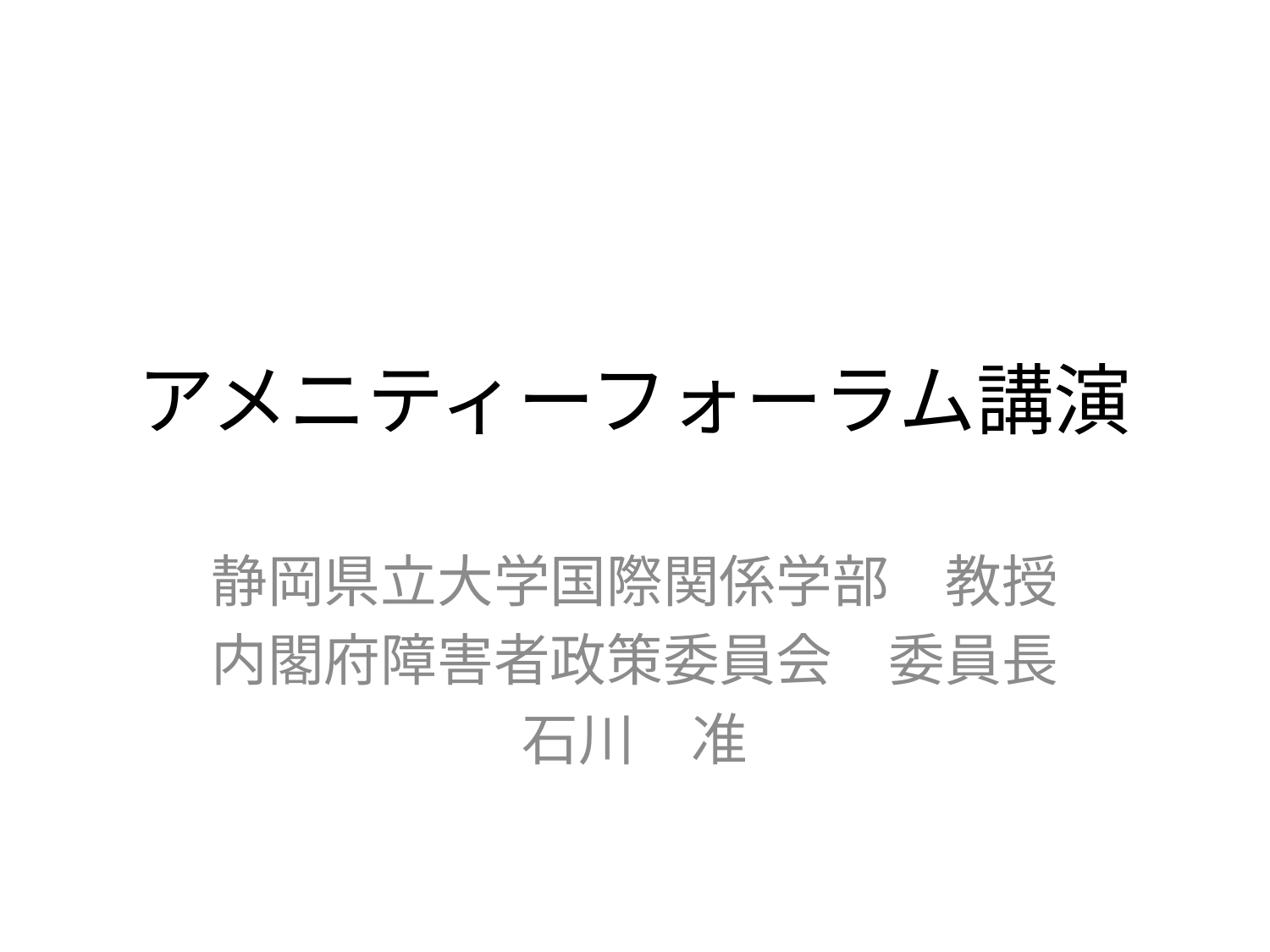

# アメニティーフォーラム講演
静岡県立大学国際関係学部　教授
内閣府障害者政策委員会　委員長
石川　准